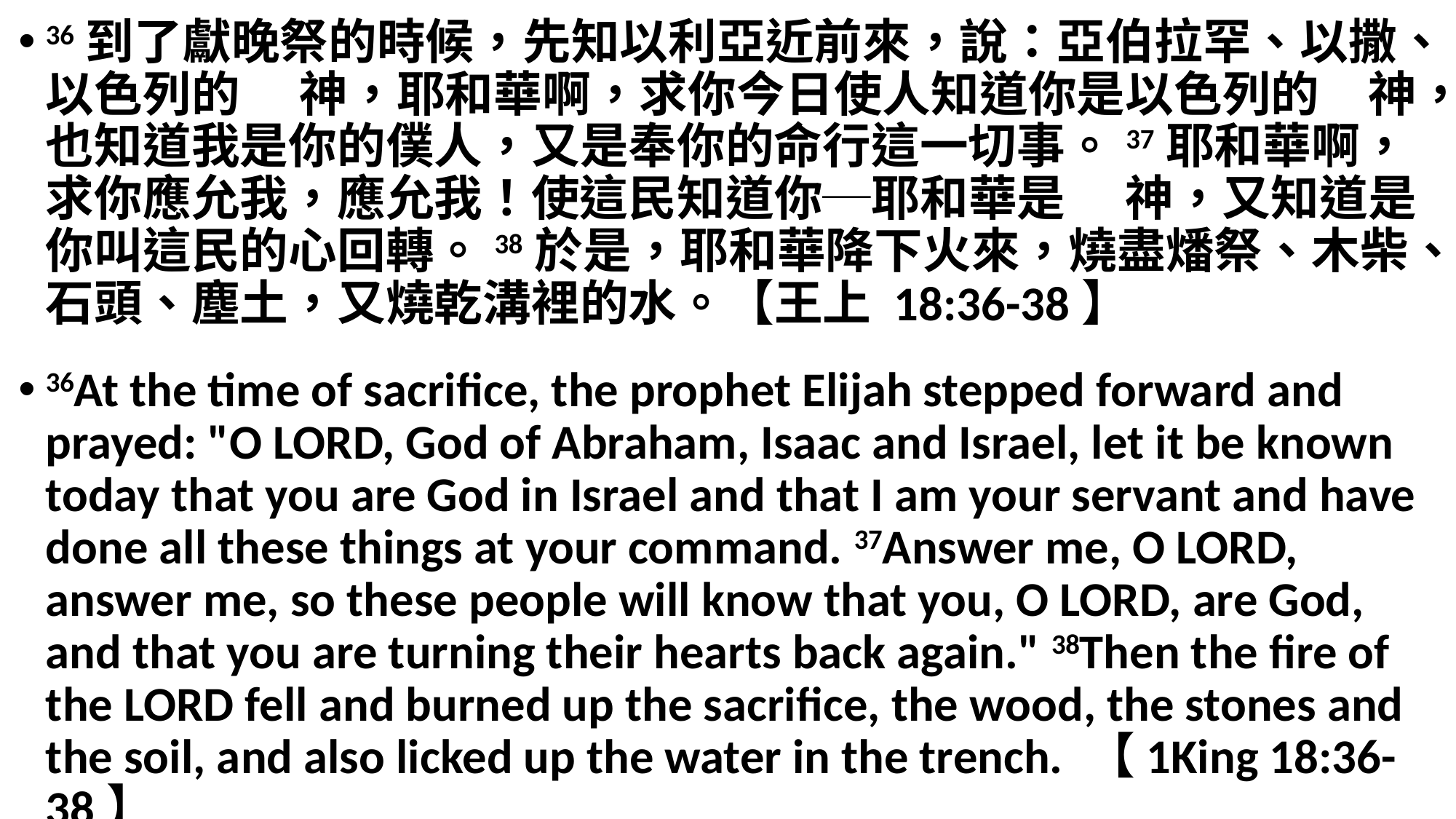

36到了獻晚祭的時候，先知以利亞近前來，說：亞伯拉罕、以撒、以色列的　 神，耶和華啊，求你今日使人知道你是以色列的　神，也知道我是你的僕人，又是奉你的命行這一切事。37耶和華啊，求你應允我，應允我！使這民知道你─耶和華是　 神，又知道是你叫這民的心回轉。38於是，耶和華降下火來，燒盡燔祭、木柴、石頭、塵土，又燒乾溝裡的水。【王上 18:36-38】
36At the time of sacrifice, the prophet Elijah stepped forward and prayed: "O LORD, God of Abraham, Isaac and Israel, let it be known today that you are God in Israel and that I am your servant and have done all these things at your command. 37Answer me, O LORD, answer me, so these people will know that you, O LORD, are God, and that you are turning their hearts back again." 38Then the fire of the LORD fell and burned up the sacrifice, the wood, the stones and the soil, and also licked up the water in the trench. 【1King 18:36-38】
#